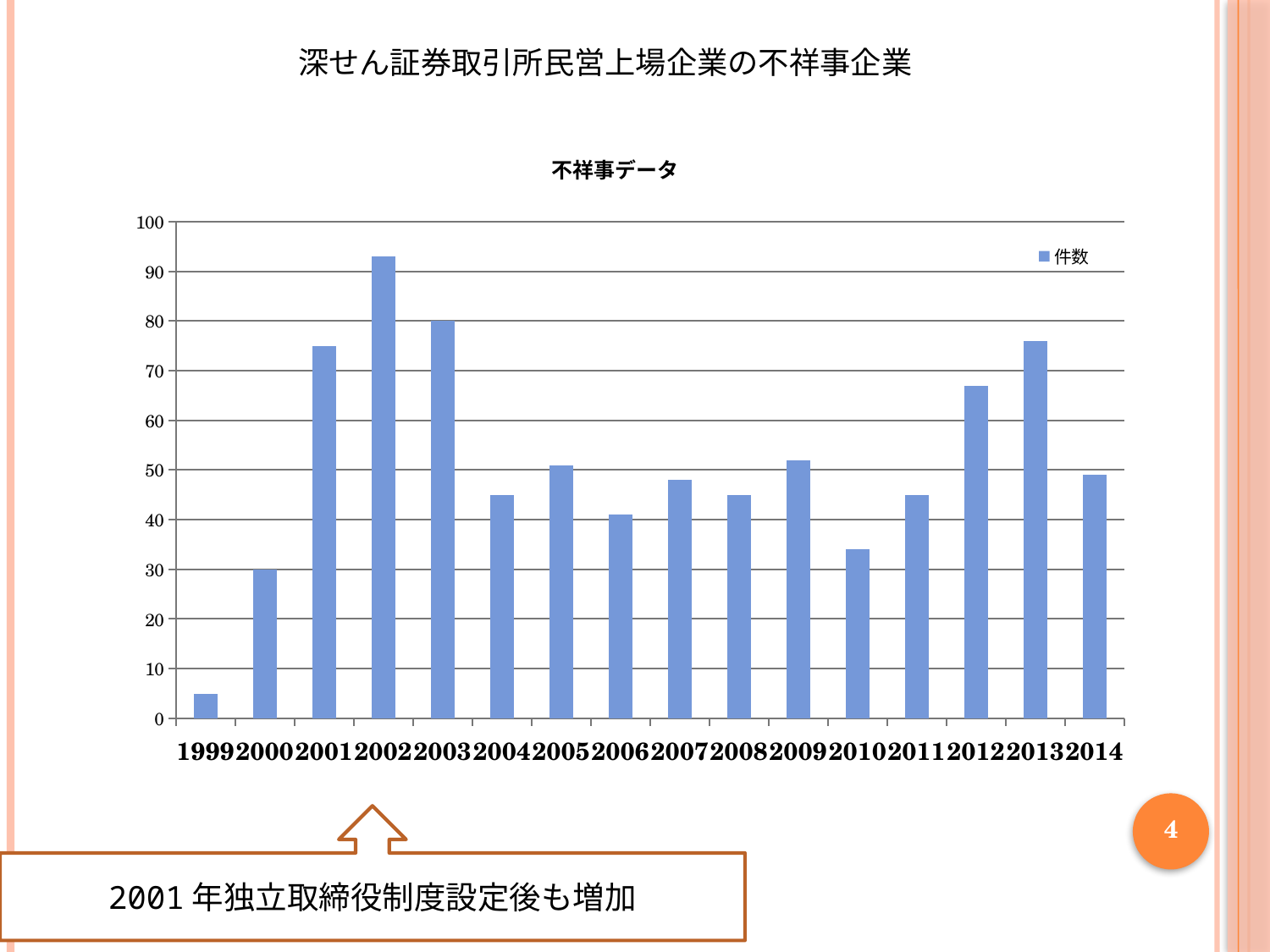

# 深せん証券取引所民営上場企業の不祥事企業

### Chart: 不祥事データ

| Category | 件数 |
|---|---|
| 1999 | 5.0 |
| 2000 | 30.0 |
| 2001 | 75.0 |
| 2002 | 93.0 |
| 2003 | 80.0 |
| 2004 | 45.0 |
| 2005 | 51.0 |
| 2006 | 41.0 |
| 2007 | 48.0 |
| 2008 | 45.0 |
| 2009 | 52.0 |
| 2010 | 34.0 |
| 2011 | 45.0 |
| 2012 | 67.0 |
| 2013 | 76.0 |
| 2014 | 49.0 |
4
2001年独立取締役制度設定後も増加